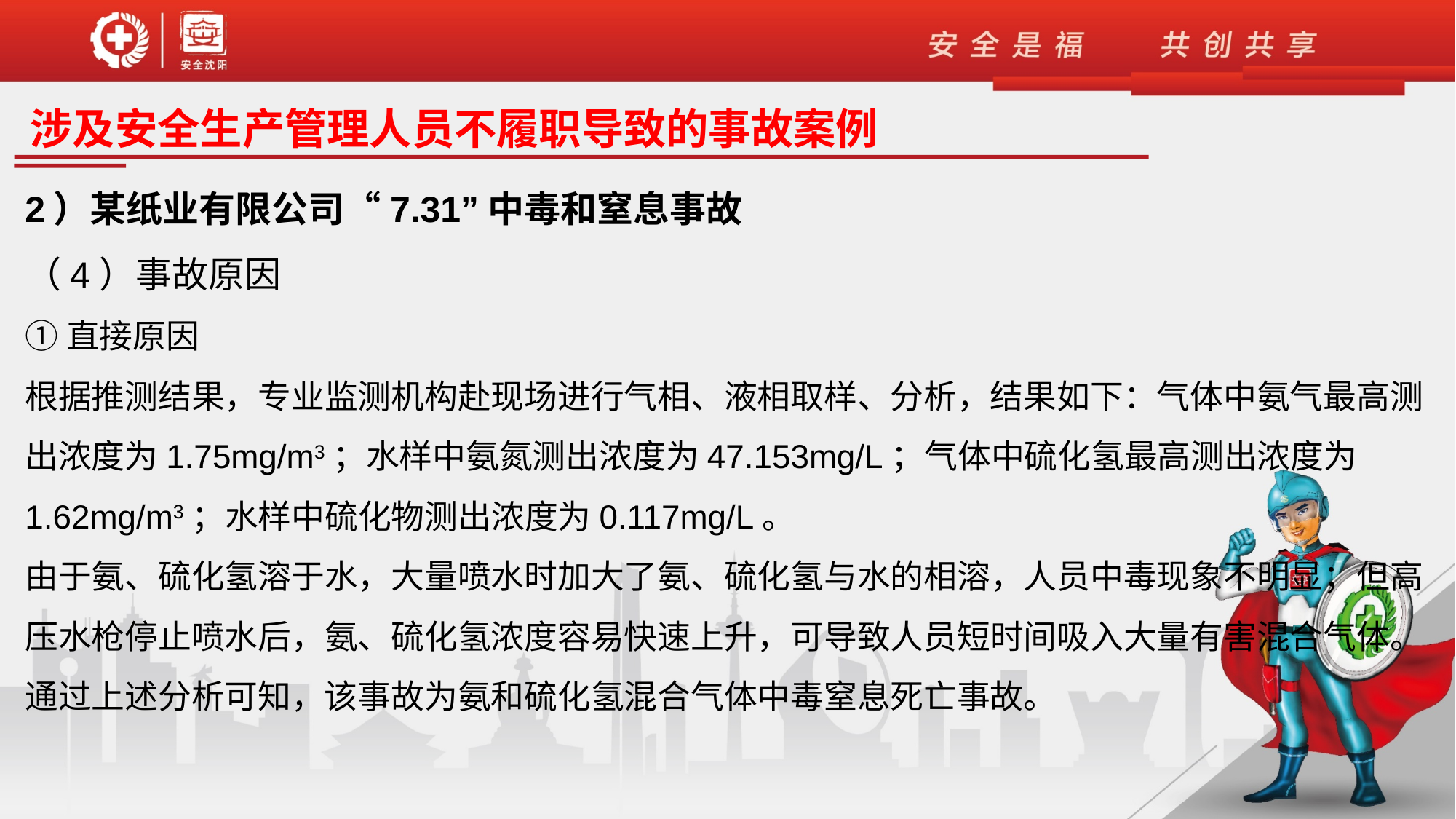

涉及安全生产管理人员不履职导致的事故案例

2）某纸业有限公司“7.31”中毒和窒息事故
（4）事故原因
①直接原因
根据推测结果，专业监测机构赴现场进行气相、液相取样、分析，结果如下：气体中氨气最高测出浓度为1.75mg/m3；水样中氨氮测出浓度为47.153mg/L；气体中硫化氢最高测出浓度为1.62mg/m3；水样中硫化物测出浓度为0.117mg/L。
由于氨、硫化氢溶于水，大量喷水时加大了氨、硫化氢与水的相溶，人员中毒现象不明显；但高压水枪停止喷水后，氨、硫化氢浓度容易快速上升，可导致人员短时间吸入大量有害混合气体。通过上述分析可知，该事故为氨和硫化氢混合气体中毒窒息死亡事故。